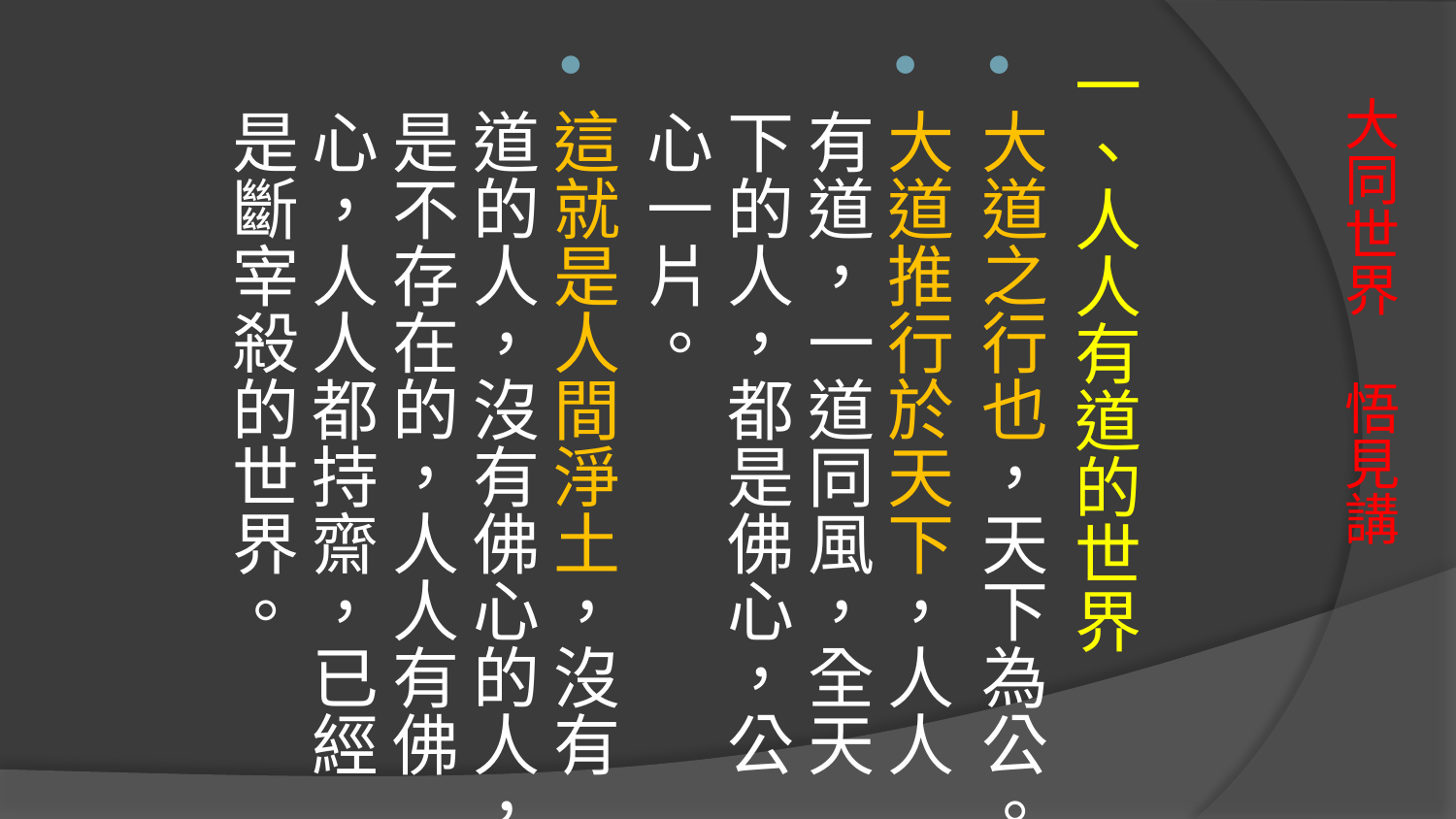

一、人人有道的世界
大道之行也，天下為公。
大道推行於天下，人人有道，一道同風，全天下的人，都是佛心，公心一片。
這就是人間淨土，沒有道的人，沒有佛心的人，是不存在的，人人有佛心，人人都持齋，已經是斷宰殺的世界。

# 大同世界     悟見講